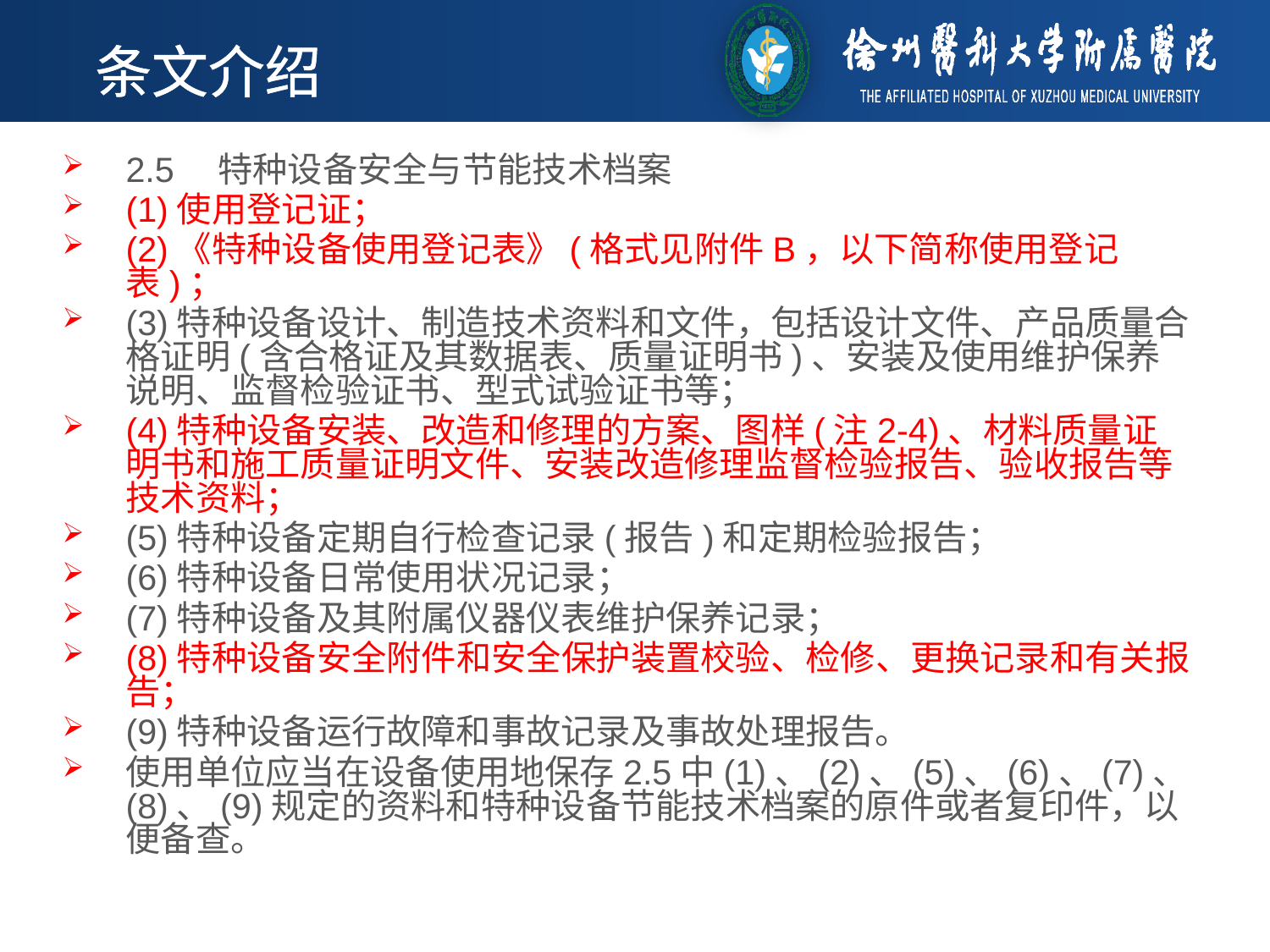

条文介绍

2.5　特种设备安全与节能技术档案
(1)使用登记证；
(2)《特种设备使用登记表》(格式见附件B，以下简称使用登记表)；
(3)特种设备设计、制造技术资料和文件，包括设计文件、产品质量合格证明(含合格证及其数据表、质量证明书)、安装及使用维护保养说明、监督检验证书、型式试验证书等；
(4)特种设备安装、改造和修理的方案、图样(注2-4)、材料质量证明书和施工质量证明文件、安装改造修理监督检验报告、验收报告等技术资料；
(5)特种设备定期自行检查记录(报告)和定期检验报告；
(6)特种设备日常使用状况记录；
(7)特种设备及其附属仪器仪表维护保养记录；
(8)特种设备安全附件和安全保护装置校验、检修、更换记录和有关报告；
(9)特种设备运行故障和事故记录及事故处理报告。
使用单位应当在设备使用地保存2.5中(1)、(2)、(5)、(6)、(7)、(8)、(9)规定的资料和特种设备节能技术档案的原件或者复印件，以便备查。